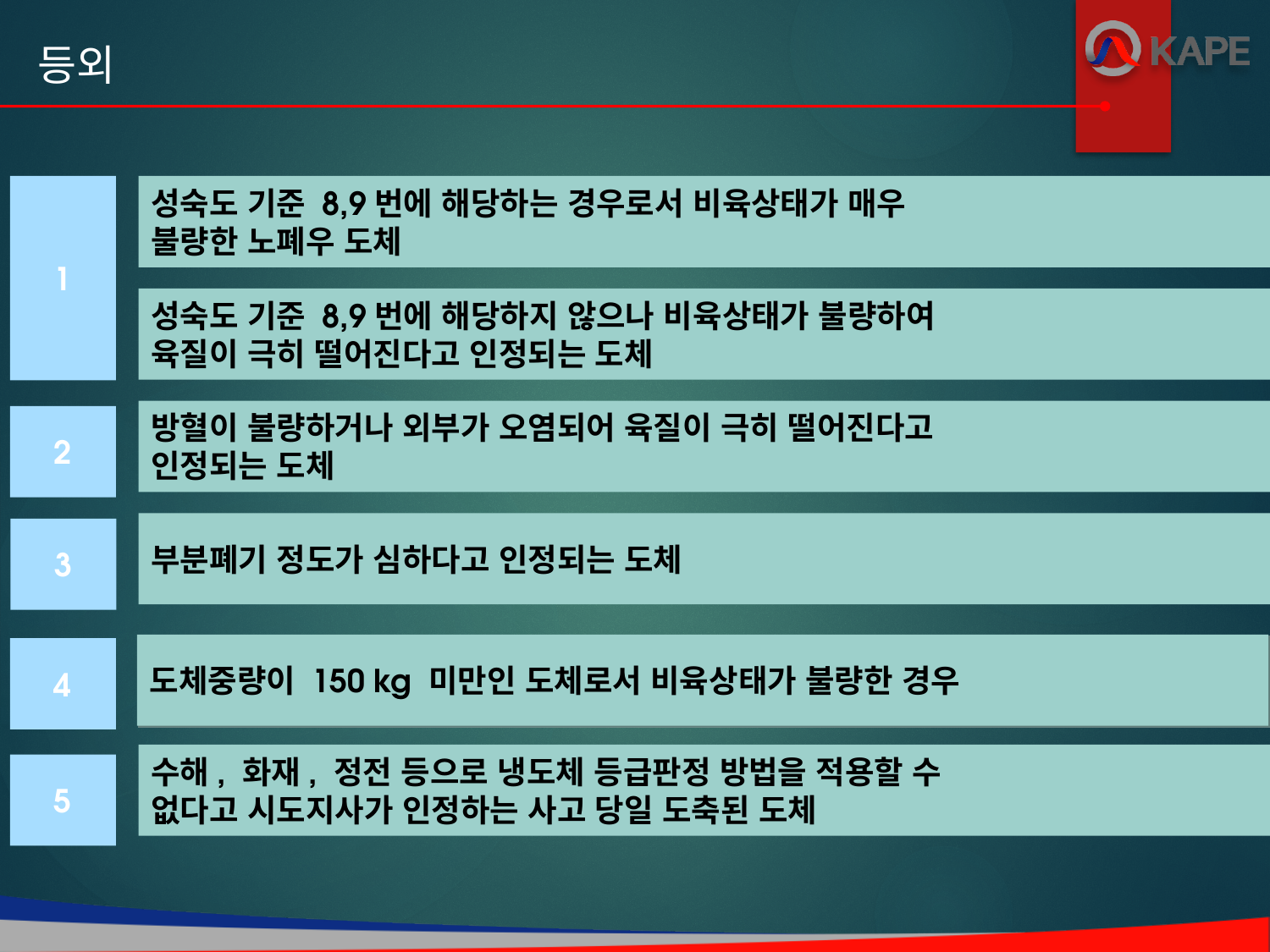

등외
1
성숙도 기준 8,9번에 해당하는 경우로서 비육상태가 매우
불량한 노폐우 도체
성숙도 기준 8,9번에 해당하지 않으나 비육상태가 불량하여
육질이 극히 떨어진다고 인정되는 도체
방혈이 불량하거나 외부가 오염되어 육질이 극히 떨어진다고
인정되는 도체
2
부분폐기 정도가 심하다고 인정되는 도체
3
도체중량이 150 kg 미만인 도체로서 비육상태가 불량한 경우
4
수해, 화재, 정전 등으로 냉도체 등급판정 방법을 적용할 수
없다고 시도지사가 인정하는 사고 당일 도축된 도체
5